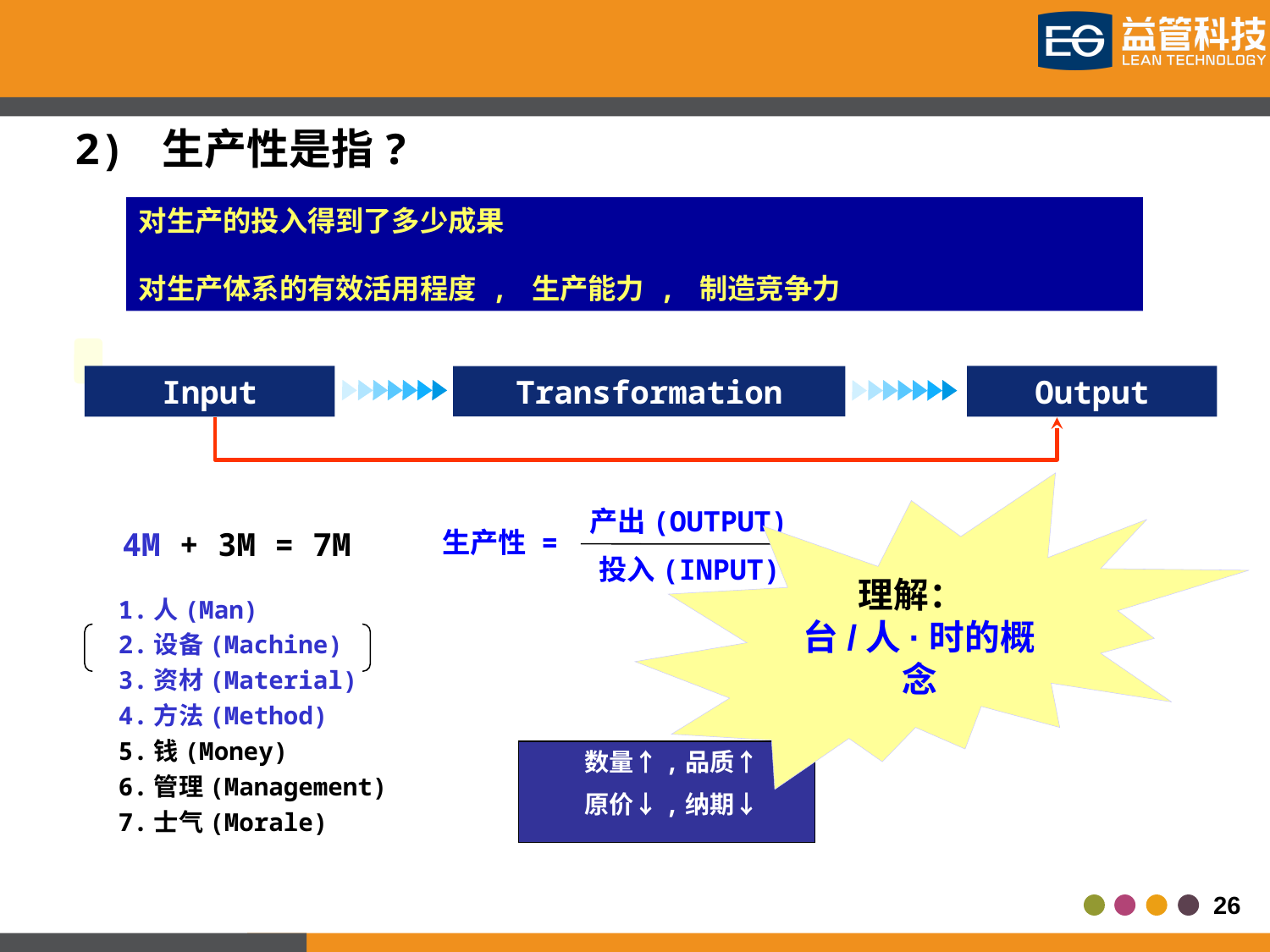

2) 生产性是指?
对生产的投入得到了多少成果

对生产体系的有效活用程度 , 生产能力 , 制造竞争力

Input
Transformation
Output

产出(OUTPUT)
4M + 3M = 7M
生产性 =
理解：
台/人·时的概念

投入(INPUT)
1.人(Man)
2.设备(Machine)
3.资材(Material)
4.方法(Method)
5.钱(Money)
6.管理(Management)
7.士气(Morale)

数量↑,品质↑
原价↓,纳期↓